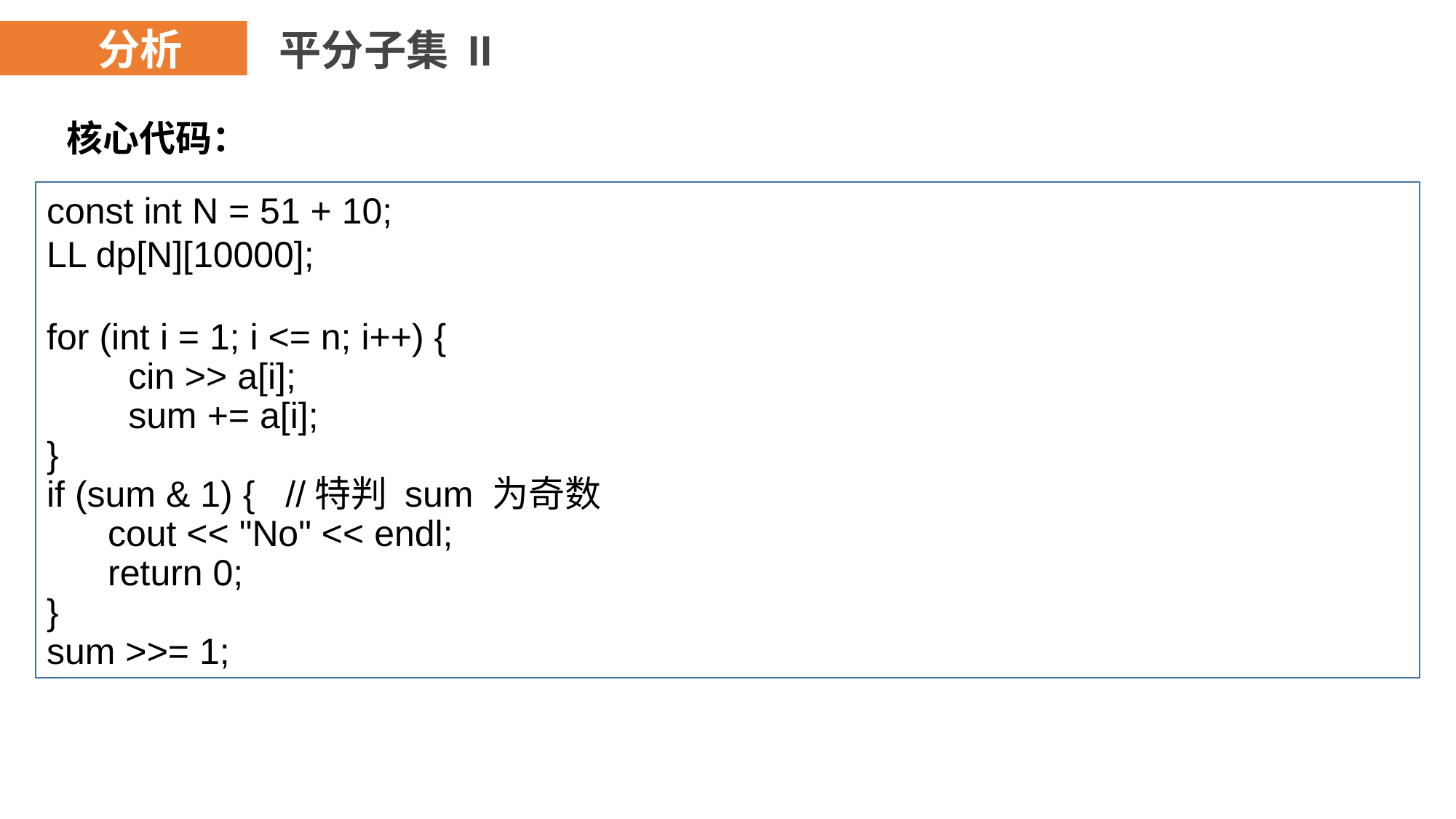

分析
平分子集 II

核心代码：
const int N = 51 + 10;
LL dp[N][10000];

for (int i = 1; i <= n; i++) {
        cin >> a[i];
        sum += a[i];
}
if (sum & 1) {   //特判 sum 为奇数
      cout << "No" << endl;
      return 0;
}
sum >>= 1;